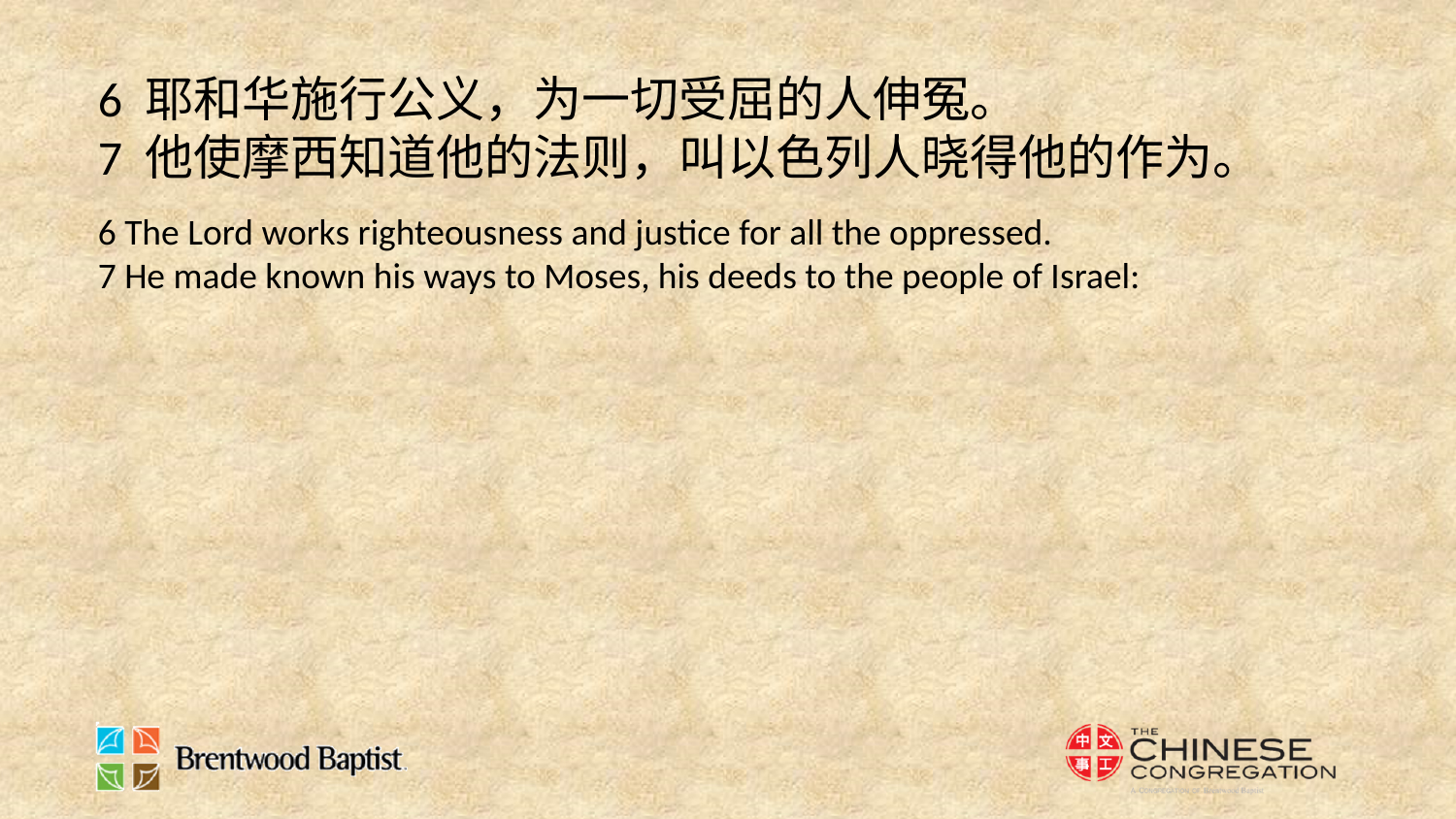

6 耶和华施行公义，为一切受屈的人伸冤。
7 他使摩西知道他的法则，叫以色列人晓得他的作为。

6 The Lord works righteousness and justice for all the oppressed.
7 He made known his ways to Moses, his deeds to the people of Israel: